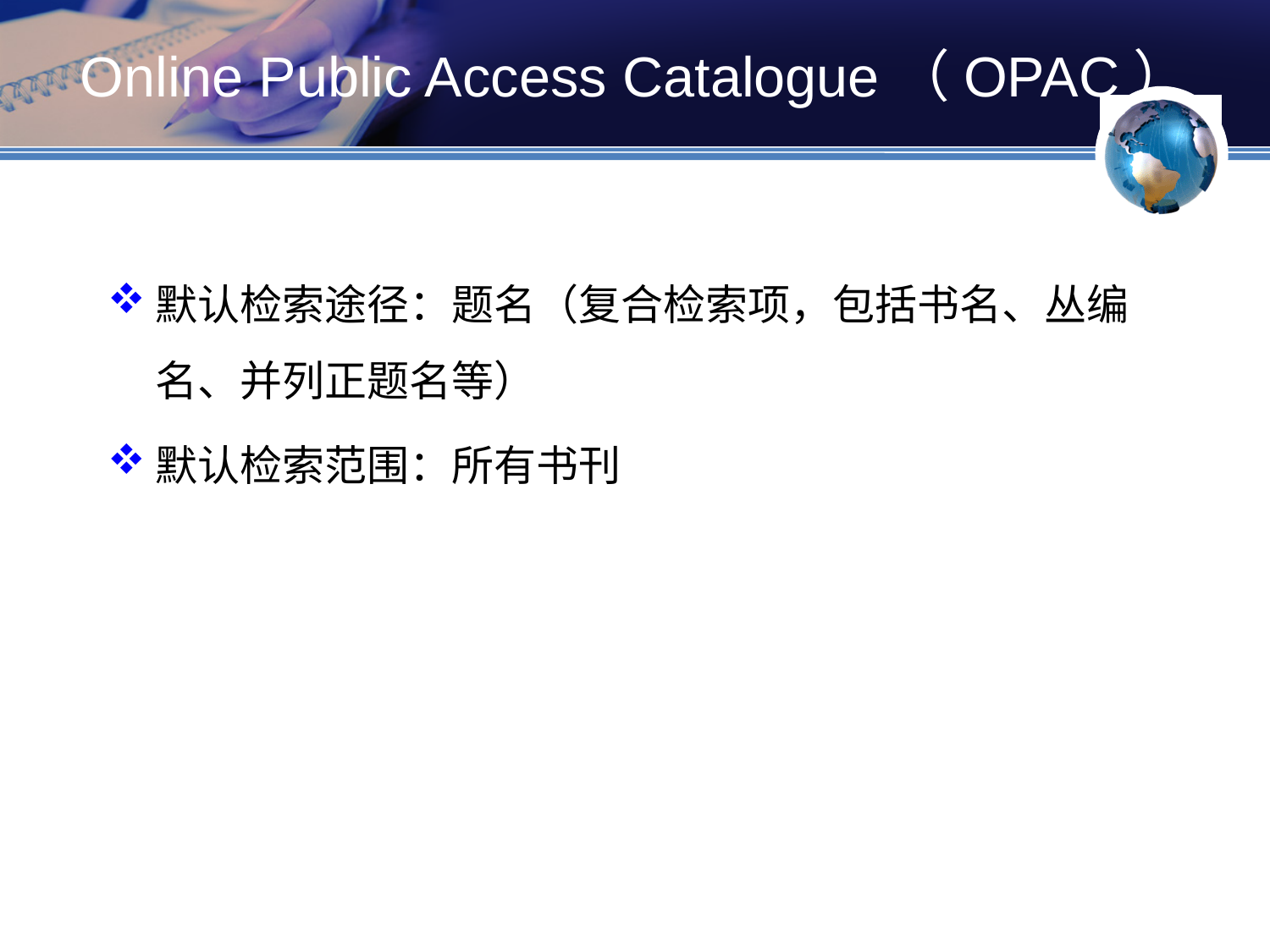

# Online Public Access Catalogue（OPAC）
默认检索途径：题名（复合检索项，包括书名、丛编名、并列正题名等）
默认检索范围：所有书刊